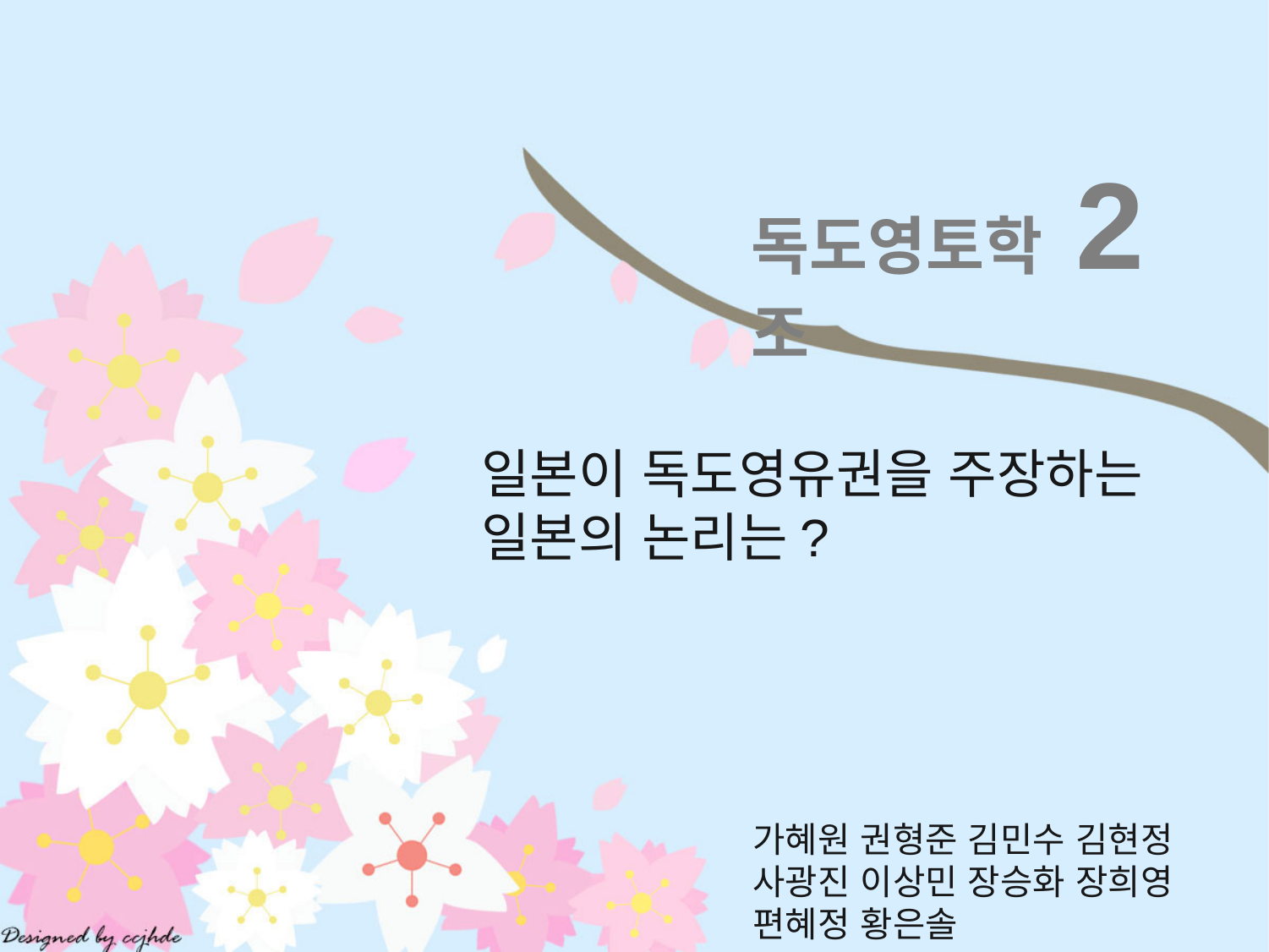

독도영토학 2조
일본이 독도영유권을 주장하는
일본의 논리는?

가혜원 권형준 김민수 김현정
사광진 이상민 장승화 장희영
편혜정 황은솔